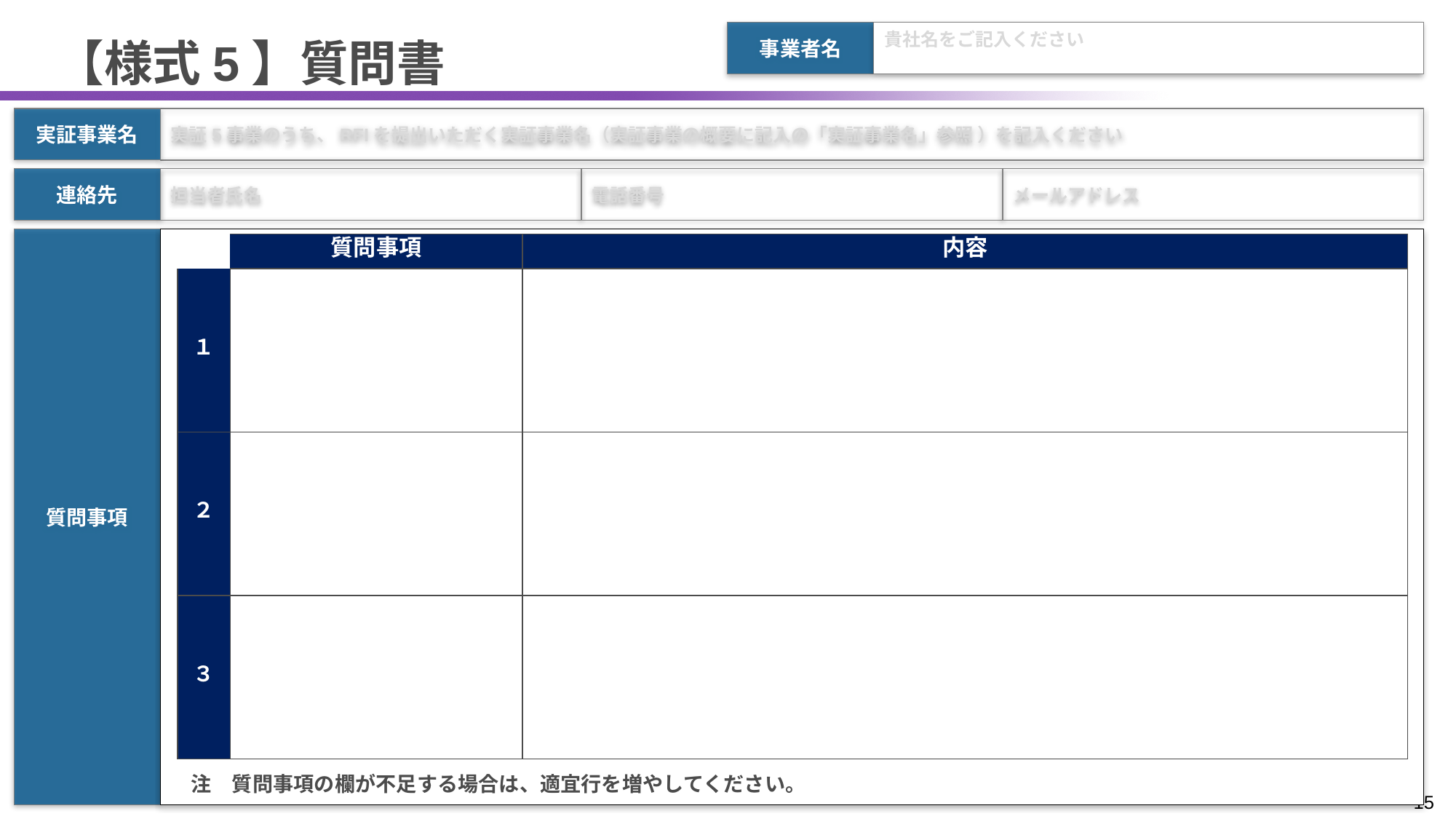

事業者名
貴社名をご記入ください
# 【様式5】質問書
実証5事業のうち、RFIを提出いただく実証事業名（実証事業の概要に記入の「実証事業名」参照 ）を記入ください
実証事業名
連絡先
担当者氏名
電話番号
メールアドレス
質問事項

|  | 質問事項 | 内容 |
| --- | --- | --- |
| １ |  |  |
| ２ |  |  |
| ３ |  |  |
注　質問事項の欄が不足する場合は、適宜行を増やしてください。